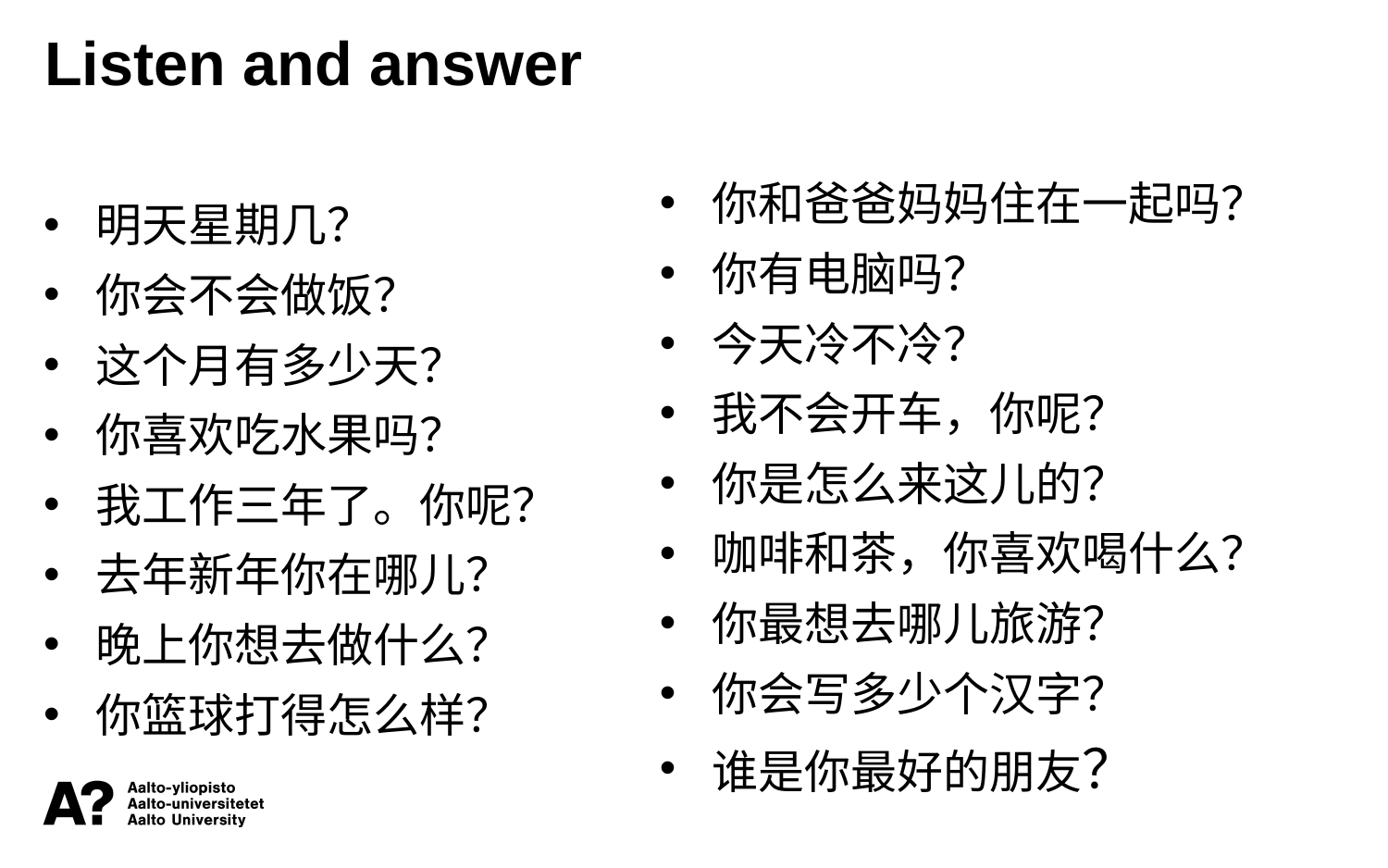

Listen and answer
你和爸爸妈妈住在一起吗？
你有电脑吗？
今天冷不冷？
我不会开车，你呢？
你是怎么来这儿的？
咖啡和茶，你喜欢喝什么？
你最想去哪儿旅游？
你会写多少个汉字？
谁是你最好的朋友？

明天星期几？
你会不会做饭？
这个月有多少天？
你喜欢吃水果吗？
我工作三年了。你呢？
去年新年你在哪儿？
晚上你想去做什么？
你篮球打得怎么样？